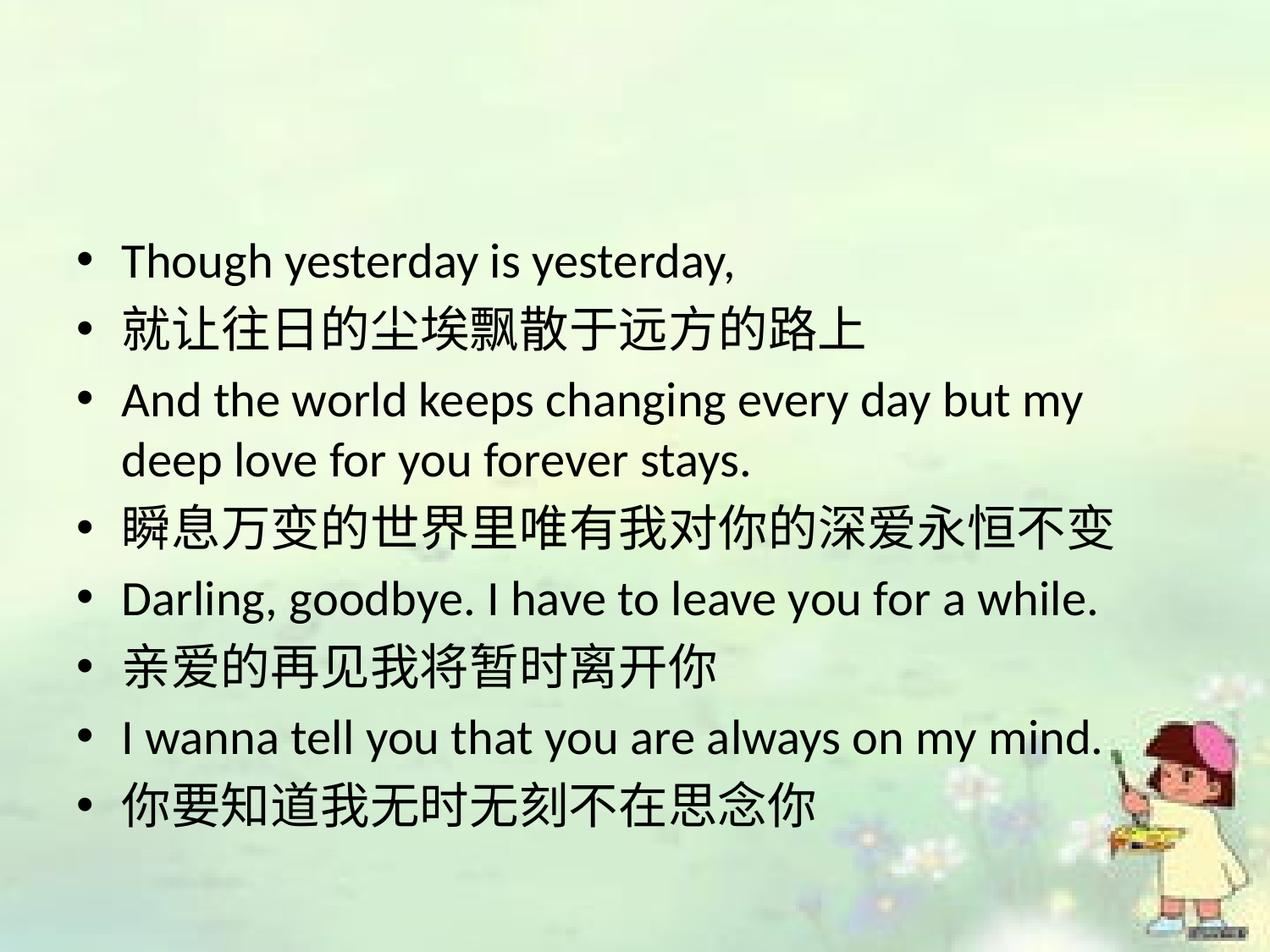

#
Though yesterday is yesterday,
就让往日的尘埃飘散于远方的路上
And the world keeps changing every day but my deep love for you forever stays.
瞬息万变的世界里唯有我对你的深爱永恒不变
Darling, goodbye. I have to leave you for a while.
亲爱的再见我将暂时离开你
I wanna tell you that you are always on my mind.
你要知道我无时无刻不在思念你